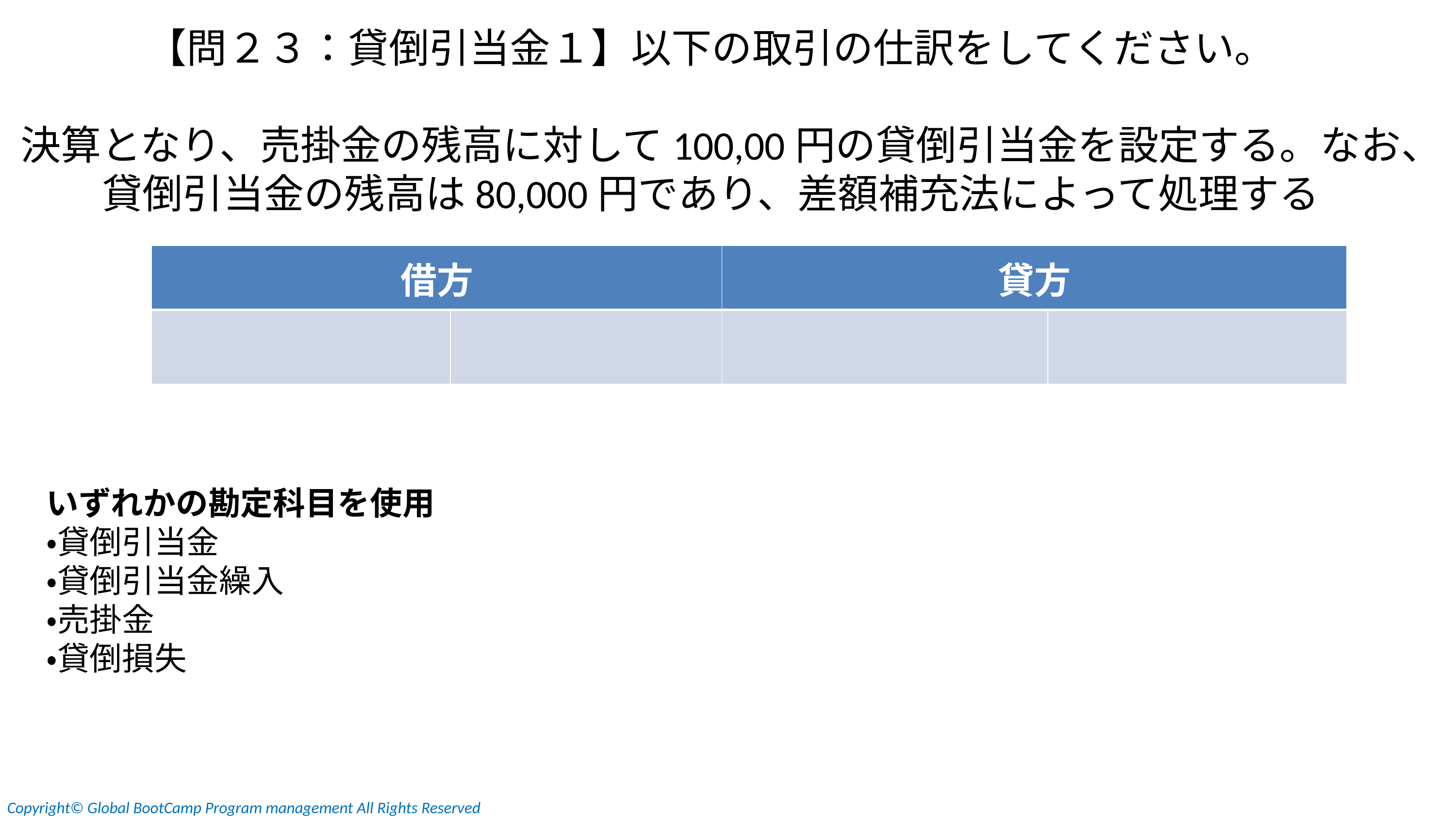

【問２３：貸倒引当金１】以下の取引の仕訳をしてください。

決算となり、売掛金の残高に対して100,00円の貸倒引当金を設定する。なお、貸倒引当金の残高は80,000円であり、差額補充法によって処理する
| 借方 |  | 貸方 |  |
| --- | --- | --- | --- |
|  |  |  |  |
いずれかの勘定科目を使用
・貸倒引当金
・貸倒引当金繰入
・売掛金
・貸倒損失